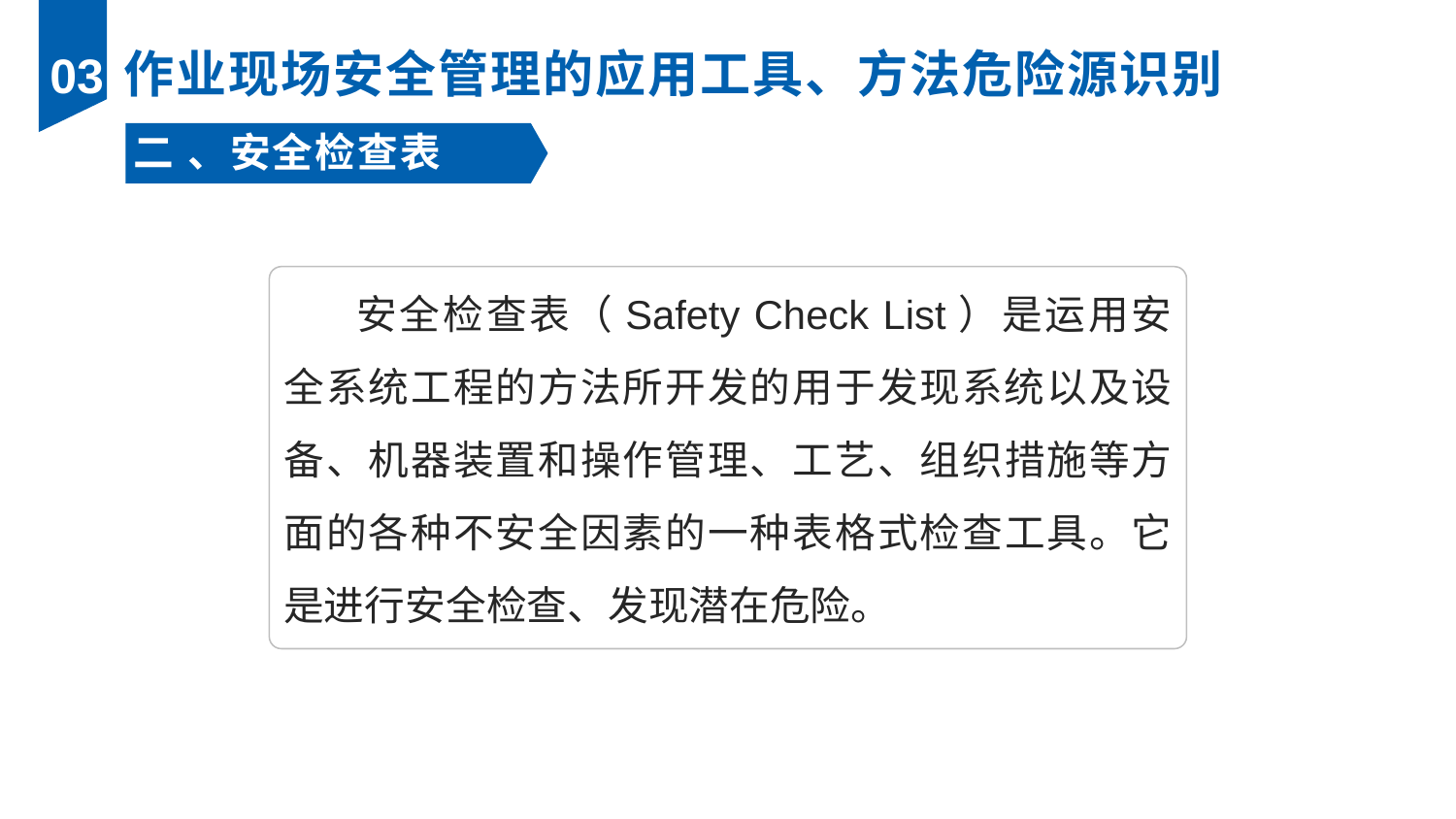

作业现场安全管理的应用工具、方法危险源识别
03
二 、安全检查表SCL

安全检查表（Safety Check List）是运用安全系统工程的方法所开发的用于发现系统以及设备、机器装置和操作管理、工艺、组织措施等方面的各种不安全因素的一种表格式检查工具。它是进行安全检查、发现潜在危险。